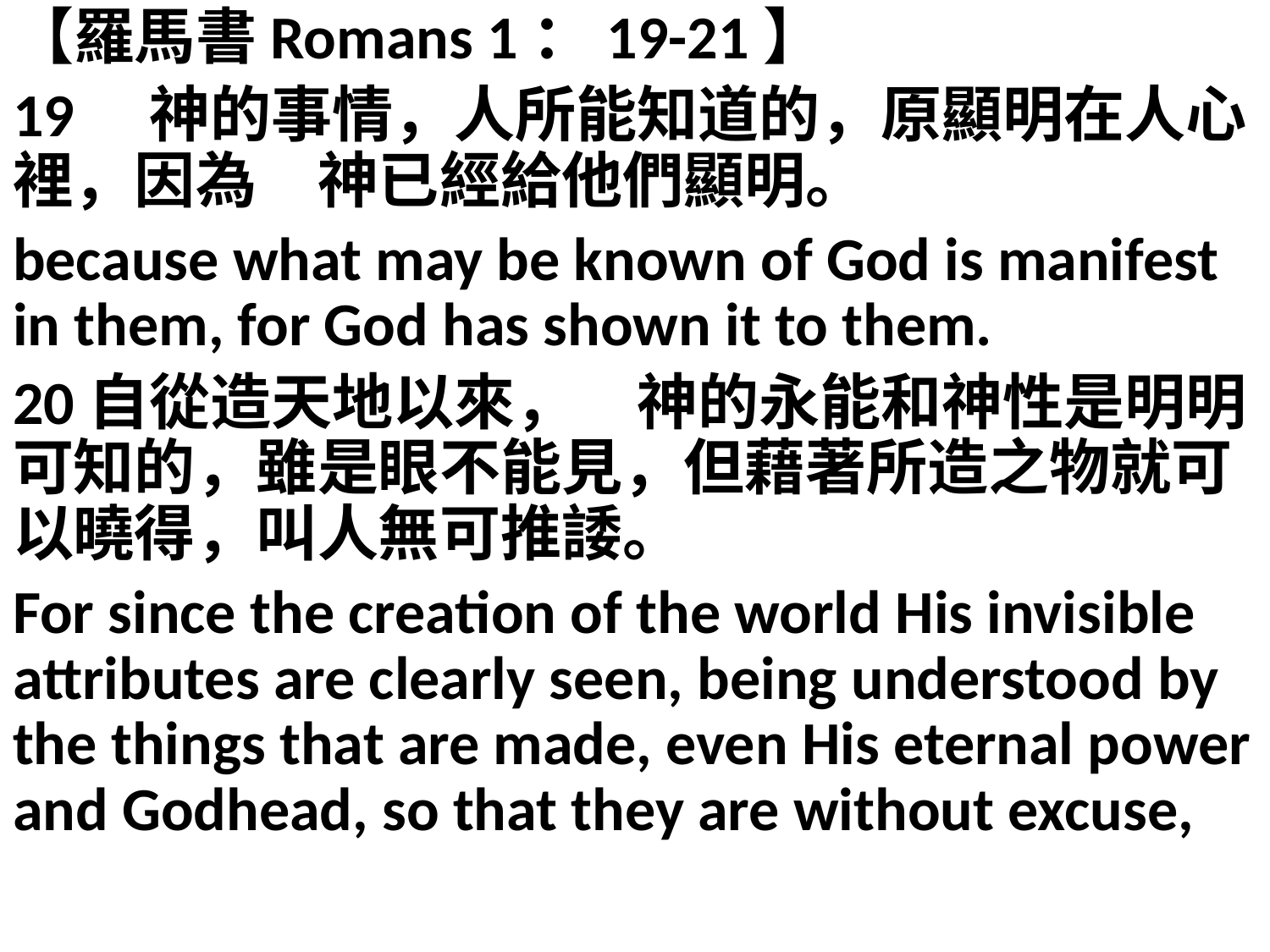

【羅馬書Romans 1：19-21】
19　神的事情，人所能知道的，原顯明在人心裡，因為　神已經給他們顯明。
because what may be known of God is manifest in them, for God has shown it to them.
20自從造天地以來，　神的永能和神性是明明可知的，雖是眼不能見，但藉著所造之物就可以曉得，叫人無可推諉。
For since the creation of the world His invisible attributes are clearly seen, being understood by the things that are made, even His eternal power and Godhead, so that they are without excuse,